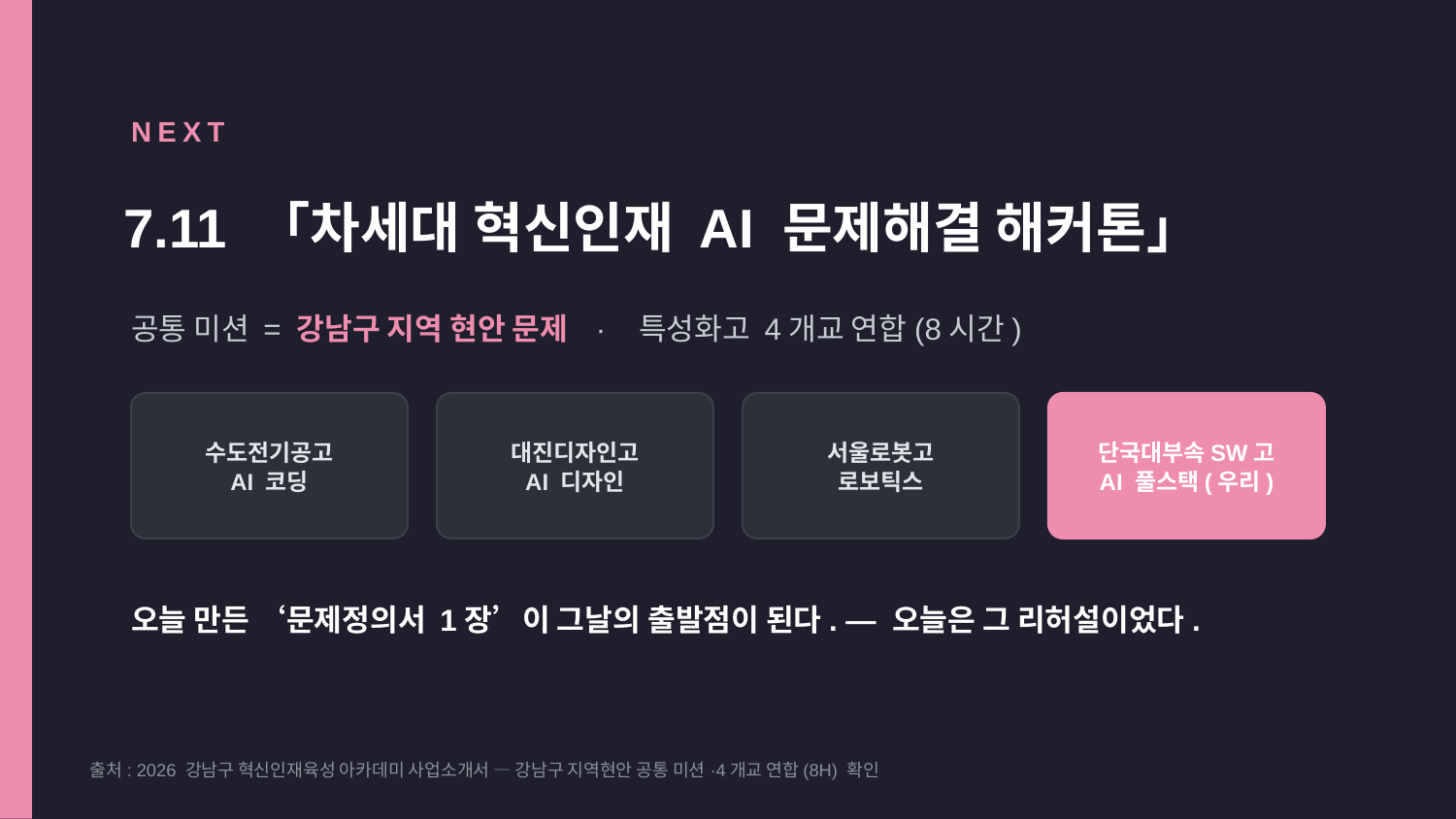

NEXT
7.11 「차세대 혁신인재 AI 문제해결 해커톤」
공통 미션 = 강남구 지역 현안 문제   ·   특성화고 4개교 연합(8시간)

수도전기공고
AI 코딩

대진디자인고
AI 디자인

서울로봇고
로보틱스

단국대부속SW고
AI 풀스택(우리)
오늘 만든 ‘문제정의서 1장’이 그날의 출발점이 된다. — 오늘은 그 리허설이었다.
출처: 2026 강남구 혁신인재육성 아카데미 사업소개서 — 강남구 지역현안 공통 미션·4개교 연합(8H) 확인